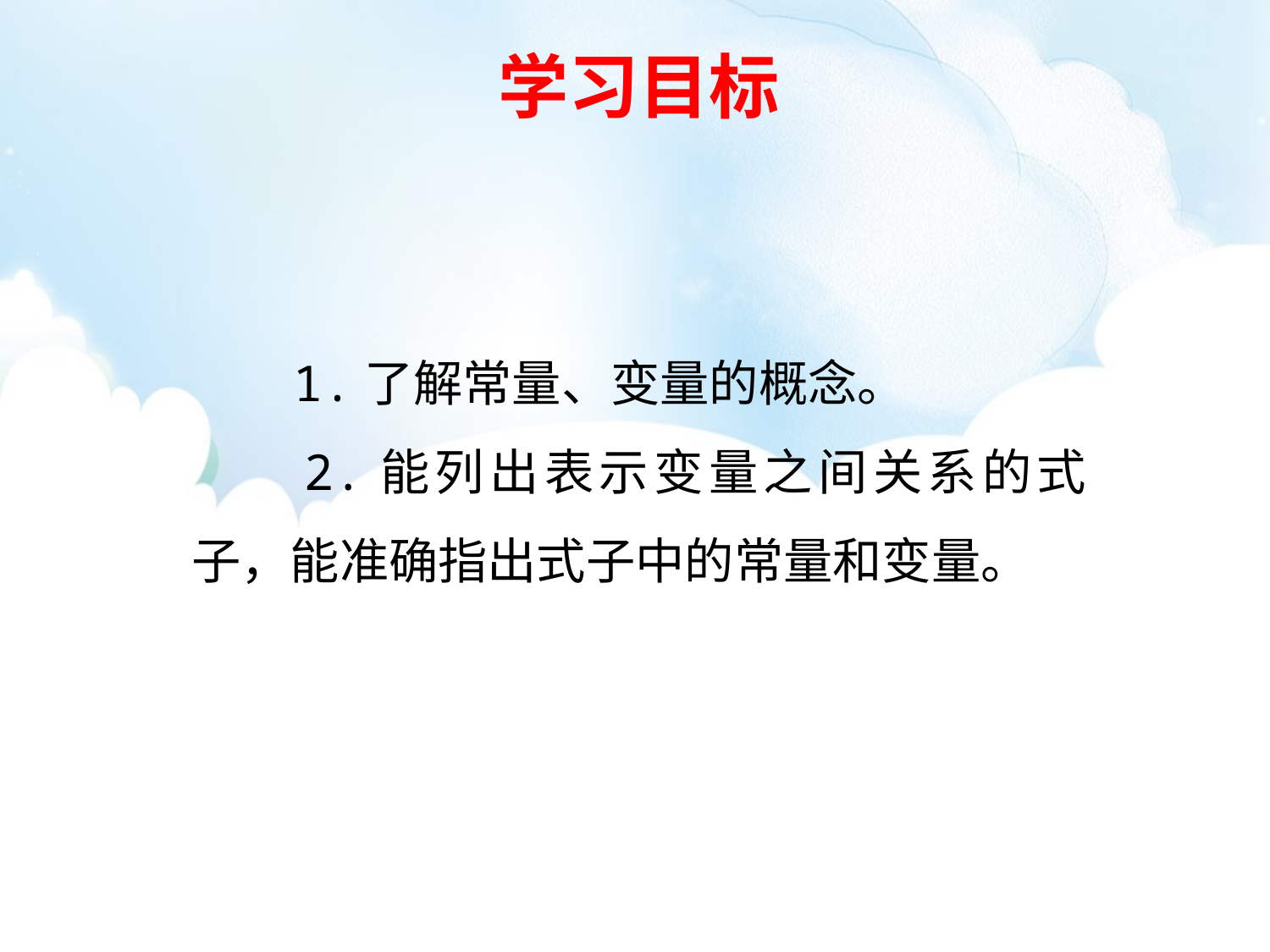

学习目标
  1.了解常量、变量的概念。
  2.能列出表示变量之间关系的式子，能准确指出式子中的常量和变量。